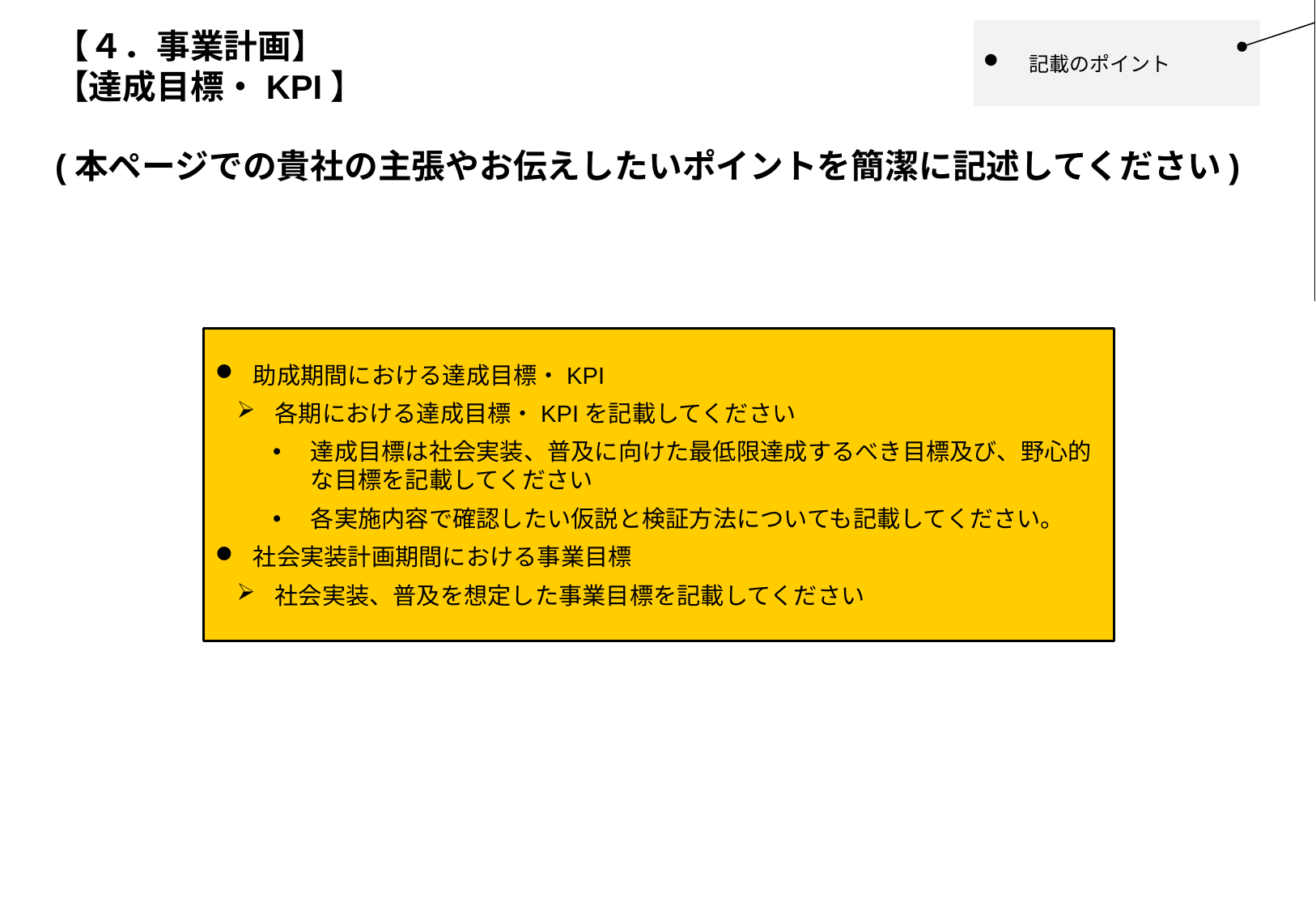

ボディに記載の内容うち、どの項目に該当し得るかを各資料右肩にできる限りお示しください。
（1ページ1項目ずつ作成でも、1ページで複数項目を含めて表現される場合で問題ありません）
※以後のページにかけても同様
# 【４．事業計画】 【達成目標・KPI】
記載のポイント
(本ページでの貴社の主張やお伝えしたいポイントを簡潔に記述してください)
助成期間における達成目標・KPI
各期における達成目標・KPIを記載してください
達成目標は社会実装、普及に向けた最低限達成するべき目標及び、野心的な目標を記載してください
各実施内容で確認したい仮説と検証方法についても記載してください。
社会実装計画期間における事業目標
社会実装、普及を想定した事業目標を記載してください